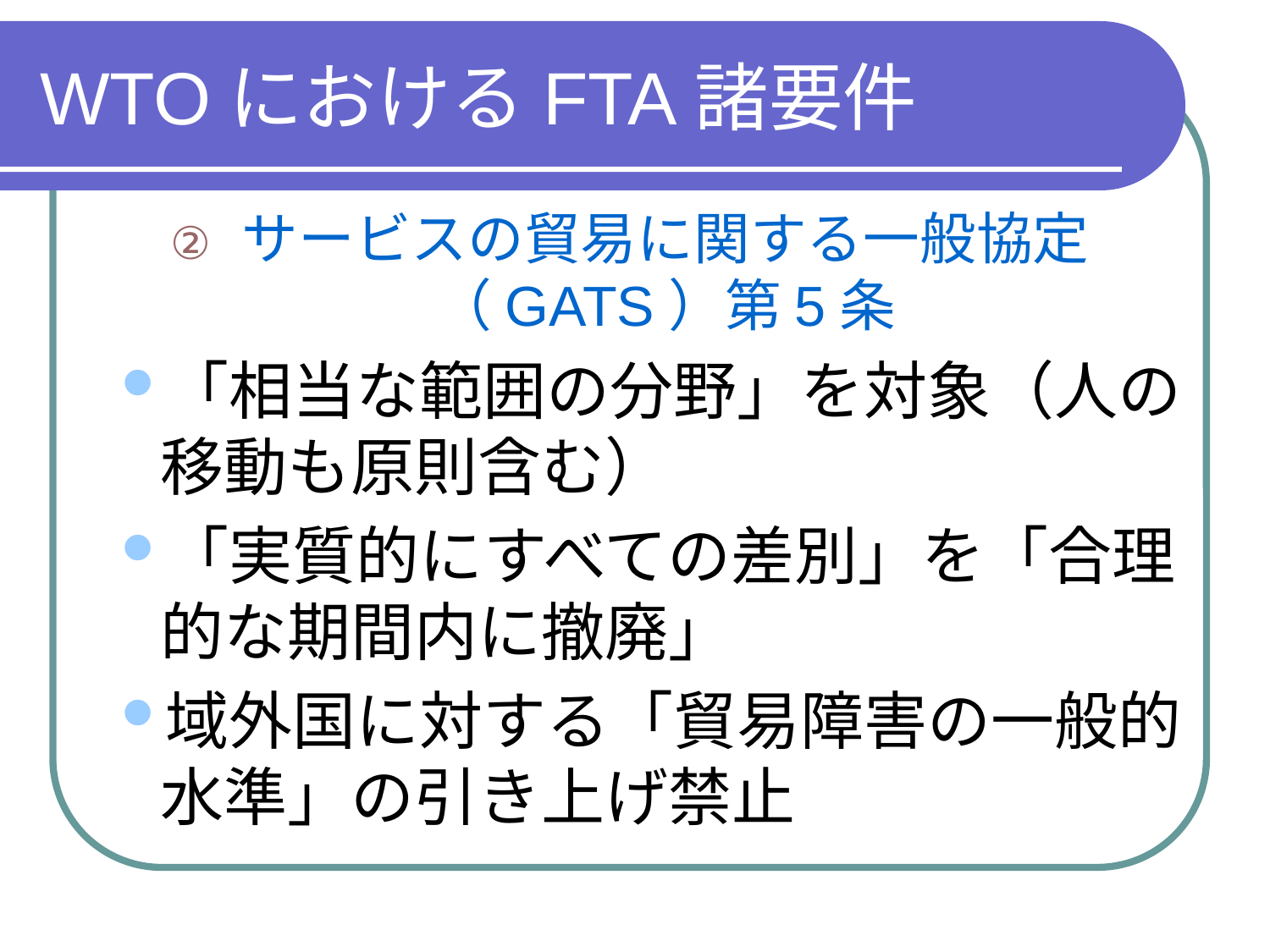

# WTOにおけるFTA諸要件
サービスの貿易に関する一般協定（GATS）第5条
「相当な範囲の分野」を対象（人の移動も原則含む）
「実質的にすべての差別」を「合理的な期間内に撤廃」
域外国に対する「貿易障害の一般的水準」の引き上げ禁止